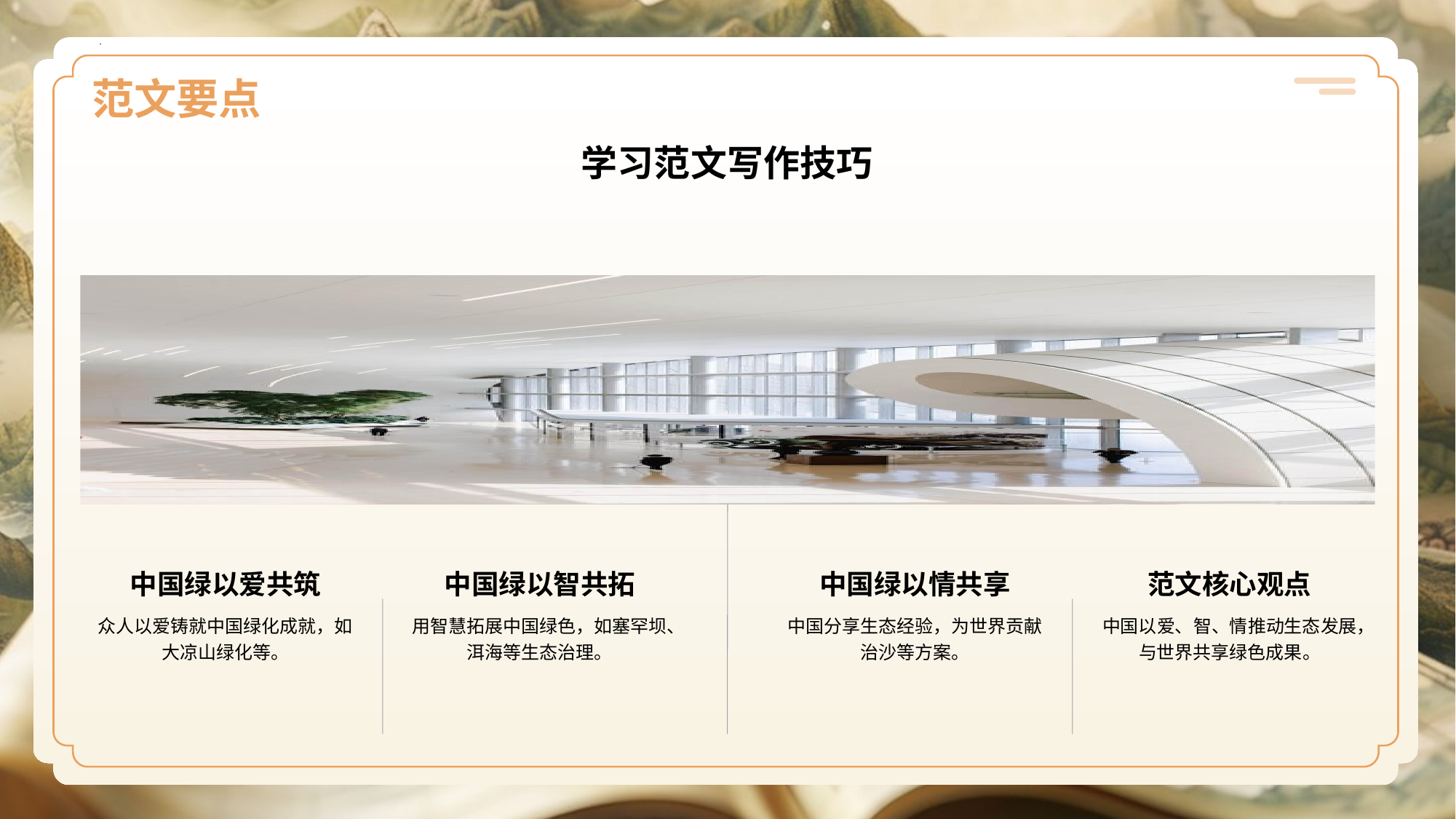

# 范文要点
学习范文写作技巧

中国绿以爱共筑
众人以爱铸就中国绿化成就，如大凉山绿化等。
中国绿以智共拓
用智慧拓展中国绿色，如塞罕坝、洱海等生态治理。
中国绿以情共享
中国分享生态经验，为世界贡献治沙等方案。
范文核心观点
中国以爱、智、情推动生态发展，与世界共享绿色成果。